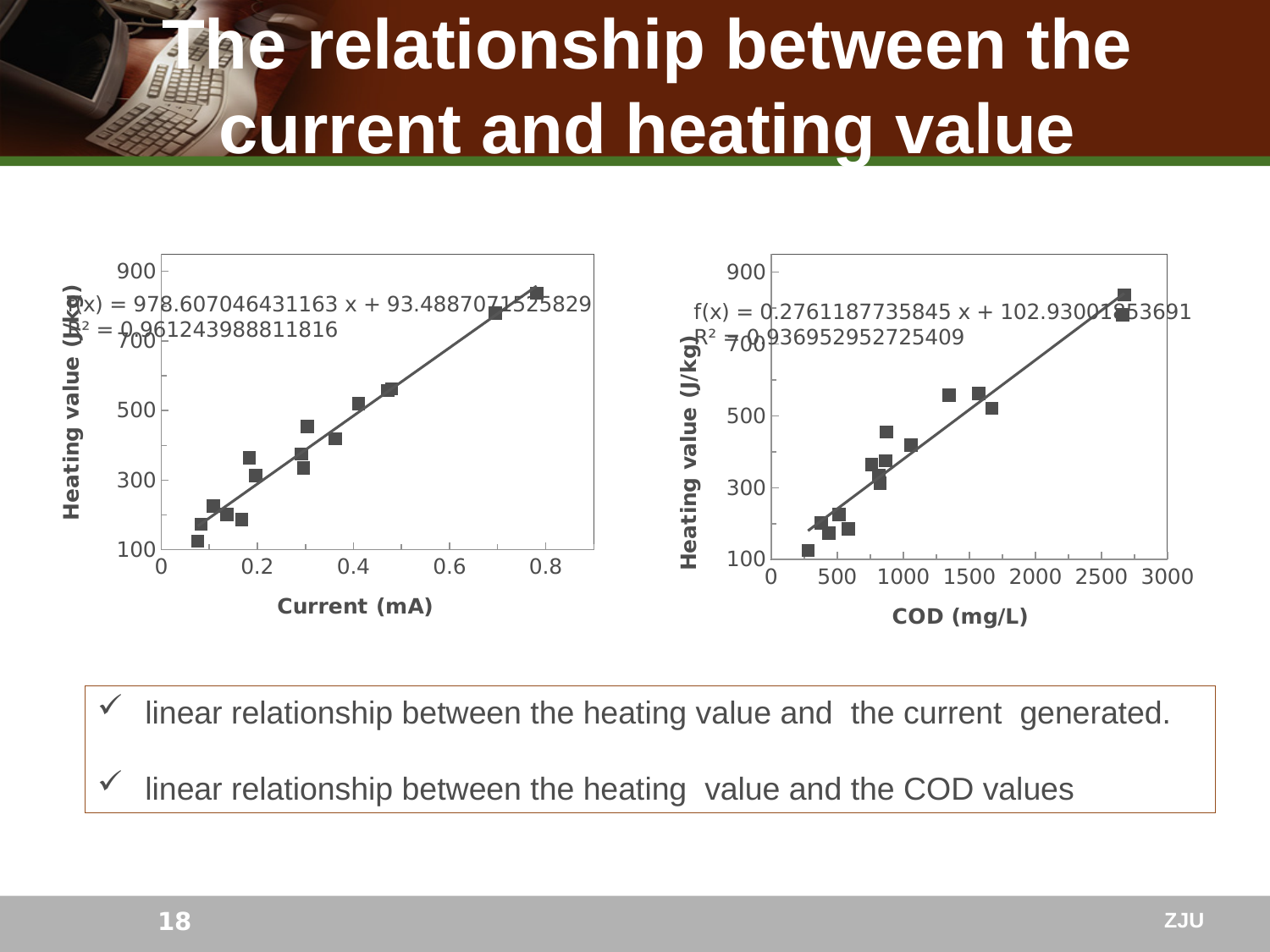

# The relationship between the current and heating value

### Chart

| Category | 热值J/kg |
|---|---|

### Chart

| Category | 热值J/kg |
|---|---|
  linear relationship between the heating value and  the current  generated.

  linear relationship between the heating  value and the COD values
18
ZJU